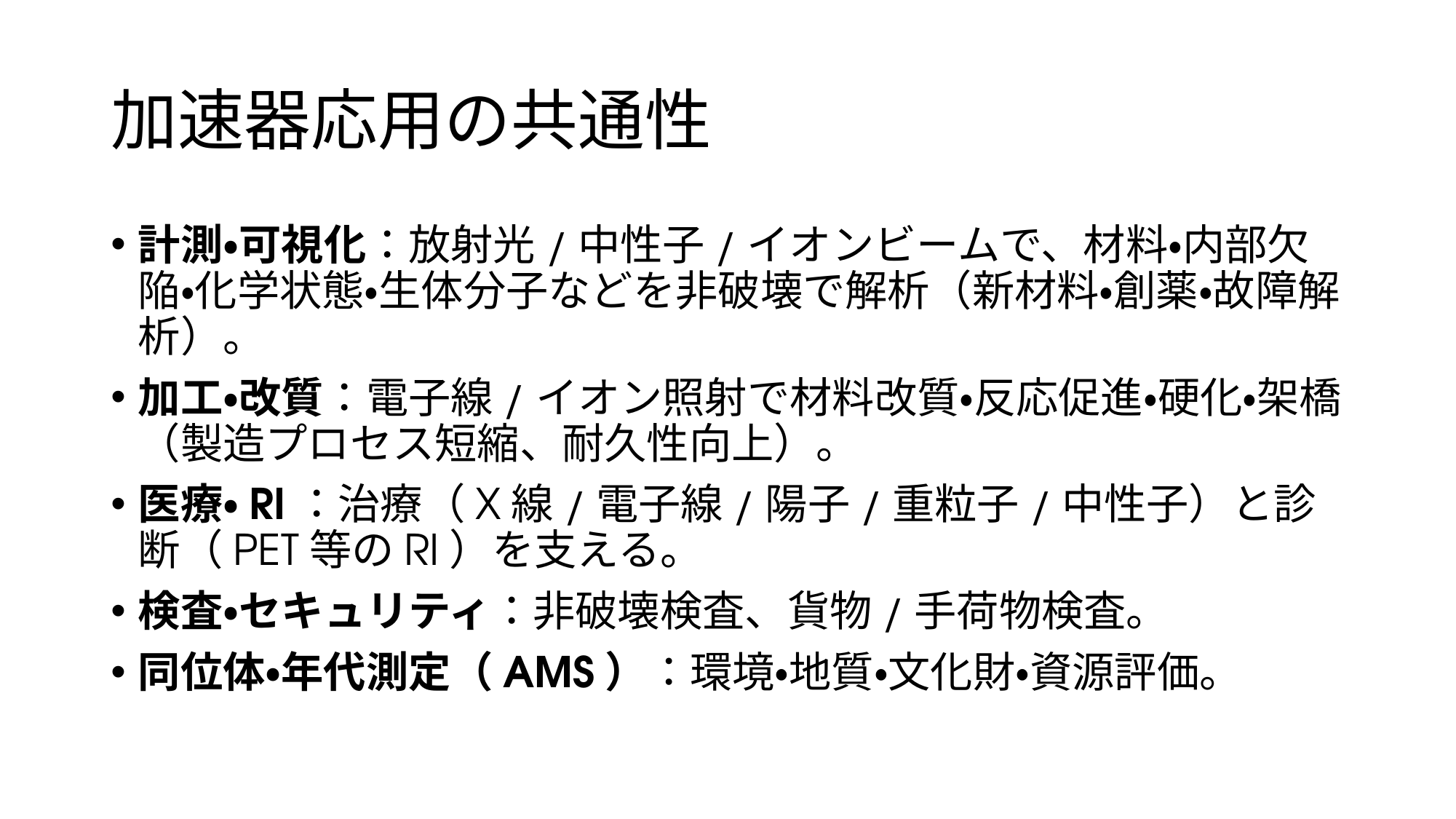

# 加速器応用の共通性
計測・可視化：放射光/中性子/イオンビームで、材料・内部欠陥・化学状態・生体分子などを非破壊で解析（新材料・創薬・故障解析）。
加工・改質：電子線/イオン照射で材料改質・反応促進・硬化・架橋（製造プロセス短縮、耐久性向上）。
医療・RI：治療（X線/電子線/陽子/重粒子/中性子）と診断（PET等のRI）を支える。
検査・セキュリティ：非破壊検査、貨物/手荷物検査。
同位体・年代測定（AMS）：環境・地質・文化財・資源評価。